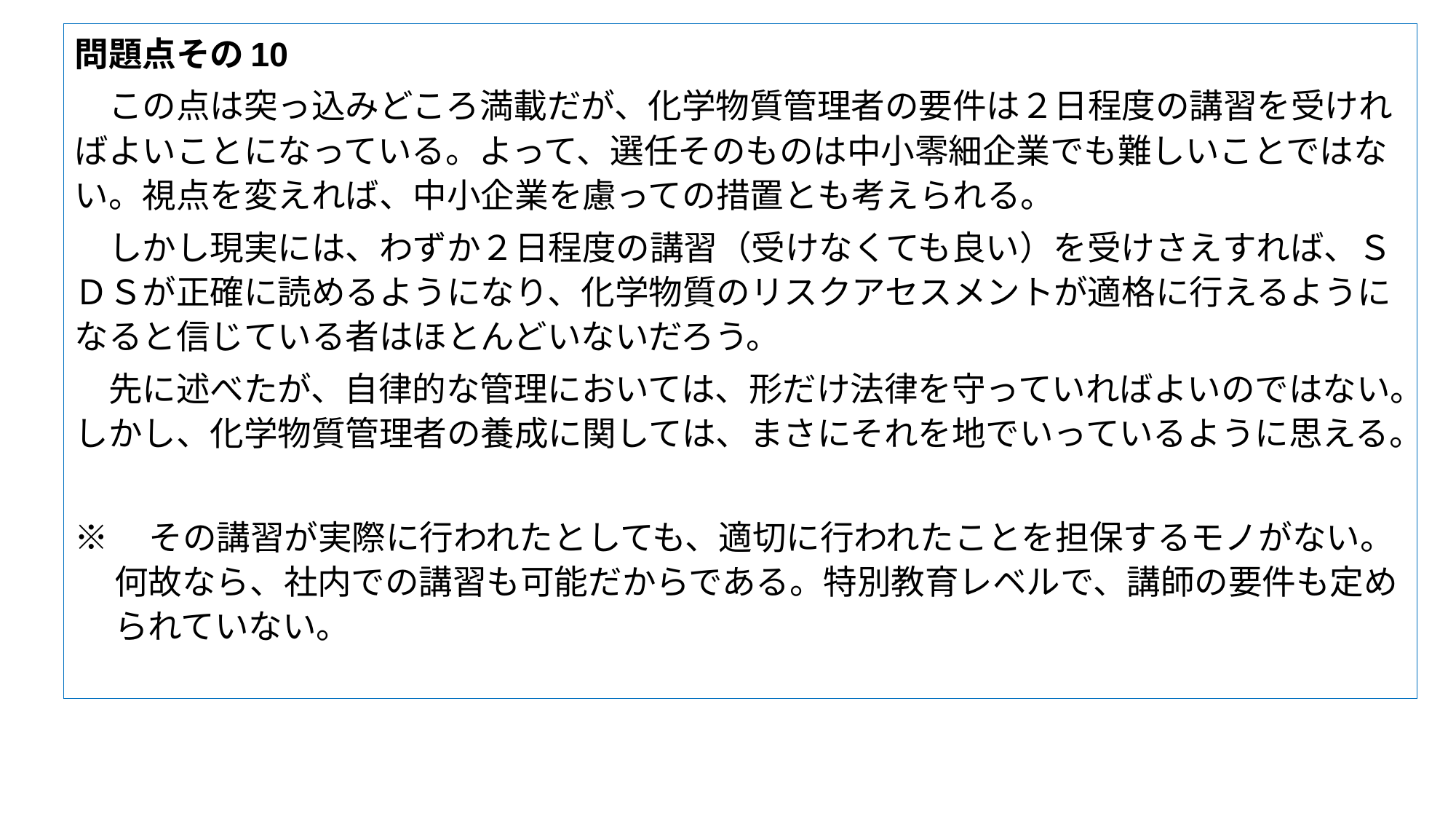

問題点その10
　この点は突っ込みどころ満載だが、化学物質管理者の要件は２日程度の講習を受ければよいことになっている。よって、選任そのものは中小零細企業でも難しいことではない。視点を変えれば、中小企業を慮っての措置とも考えられる。
　しかし現実には、わずか２日程度の講習（受けなくても良い）を受けさえすれば、ＳＤＳが正確に読めるようになり、化学物質のリスクアセスメントが適格に行えるようになると信じている者はほとんどいないだろう。
　先に述べたが、自律的な管理においては、形だけ法律を守っていればよいのではない。しかし、化学物質管理者の養成に関しては、まさにそれを地でいっているように思える。

※　その講習が実際に行われたとしても、適切に行われたことを担保するモノがない。何故なら、社内での講習も可能だからである。特別教育レベルで、講師の要件も定められていない。